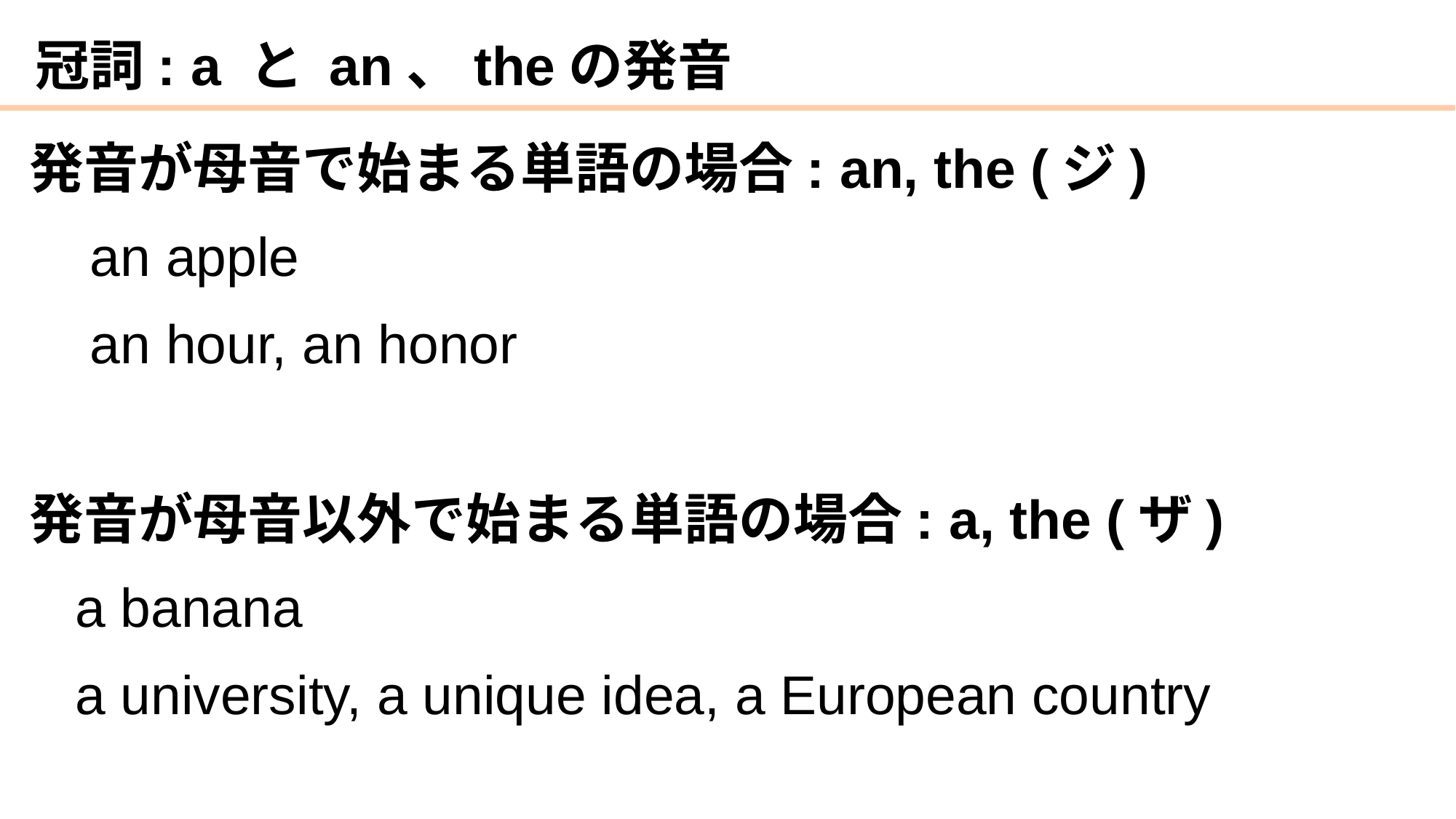

# 冠詞: a と an、theの発音
発音が母音で始まる単語の場合: an, the (ジ)
    an apple
    an hour, an honor

発音が母音以外で始まる単語の場合: a, the (ザ)
   a banana
   a university, a unique idea, a European country